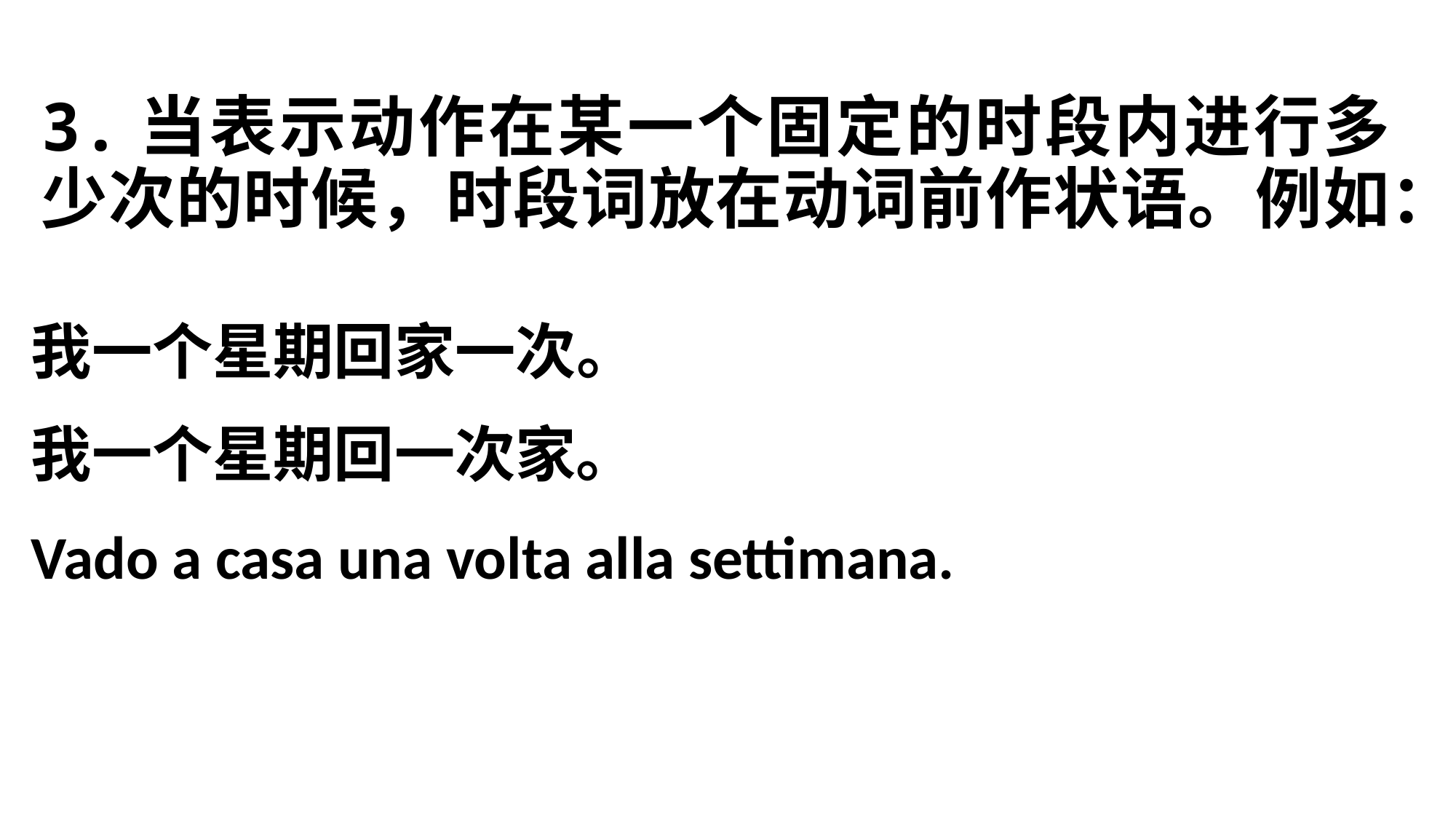

# 3.当表示动作在某一个固定的时段内进行多少次的时候，时段词放在动词前作状语。例如：
我一个星期回家一次。
我一个星期回一次家。
Vado a casa una volta alla settimana.